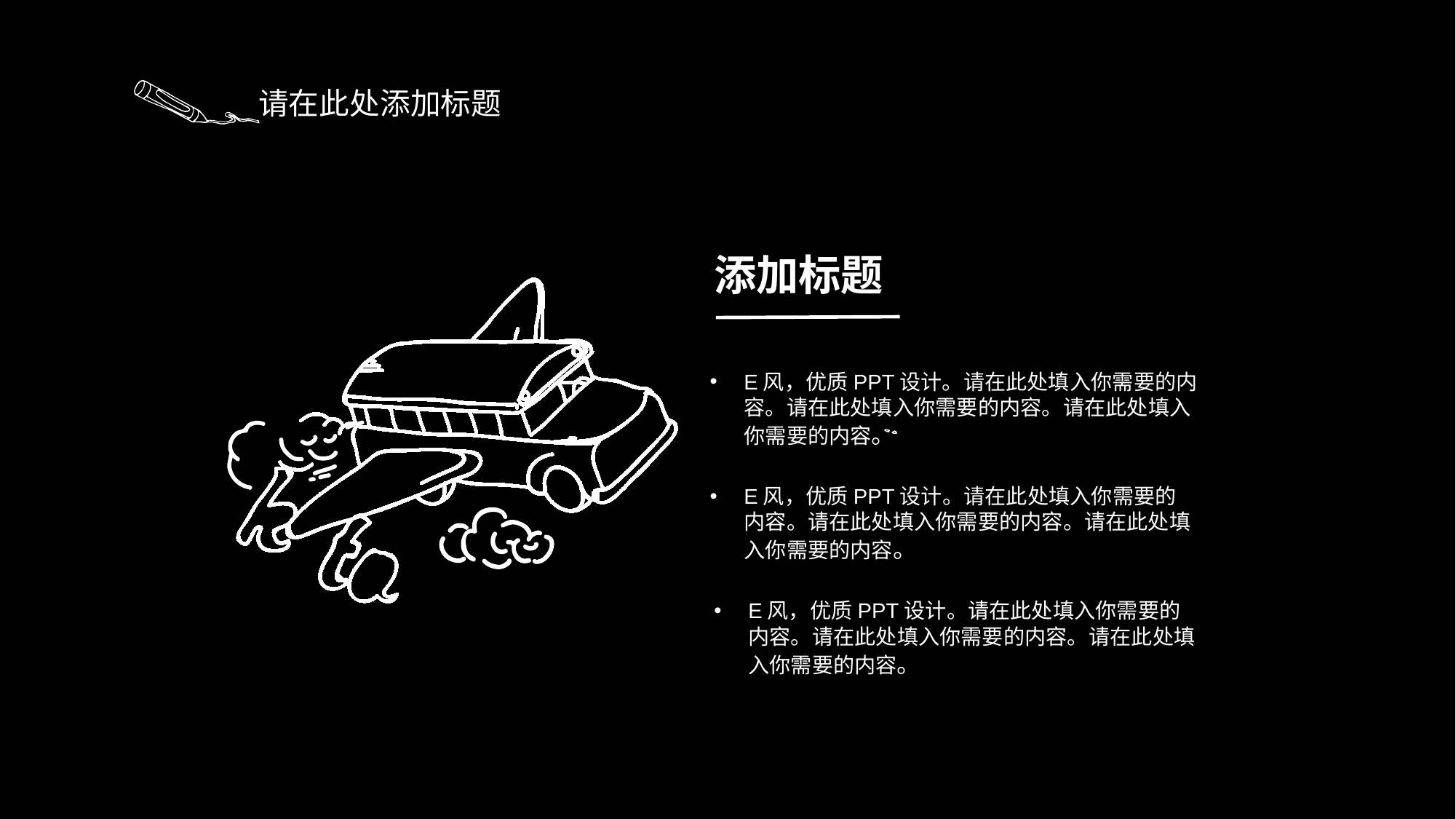

请在此处添加标题

添加标题

E风，优质PPT设计。请在此处填入你需要的内容。请在此处填入你需要的内容。请在此处填入你需要的内容。

E风，优质PPT设计。请在此处填入你需要的内容。请在此处填入你需要的内容。请在此处填入你需要的内容。

E风，优质PPT设计。请在此处填入你需要的内容。请在此处填入你需要的内容。请在此处填入你需要的内容。